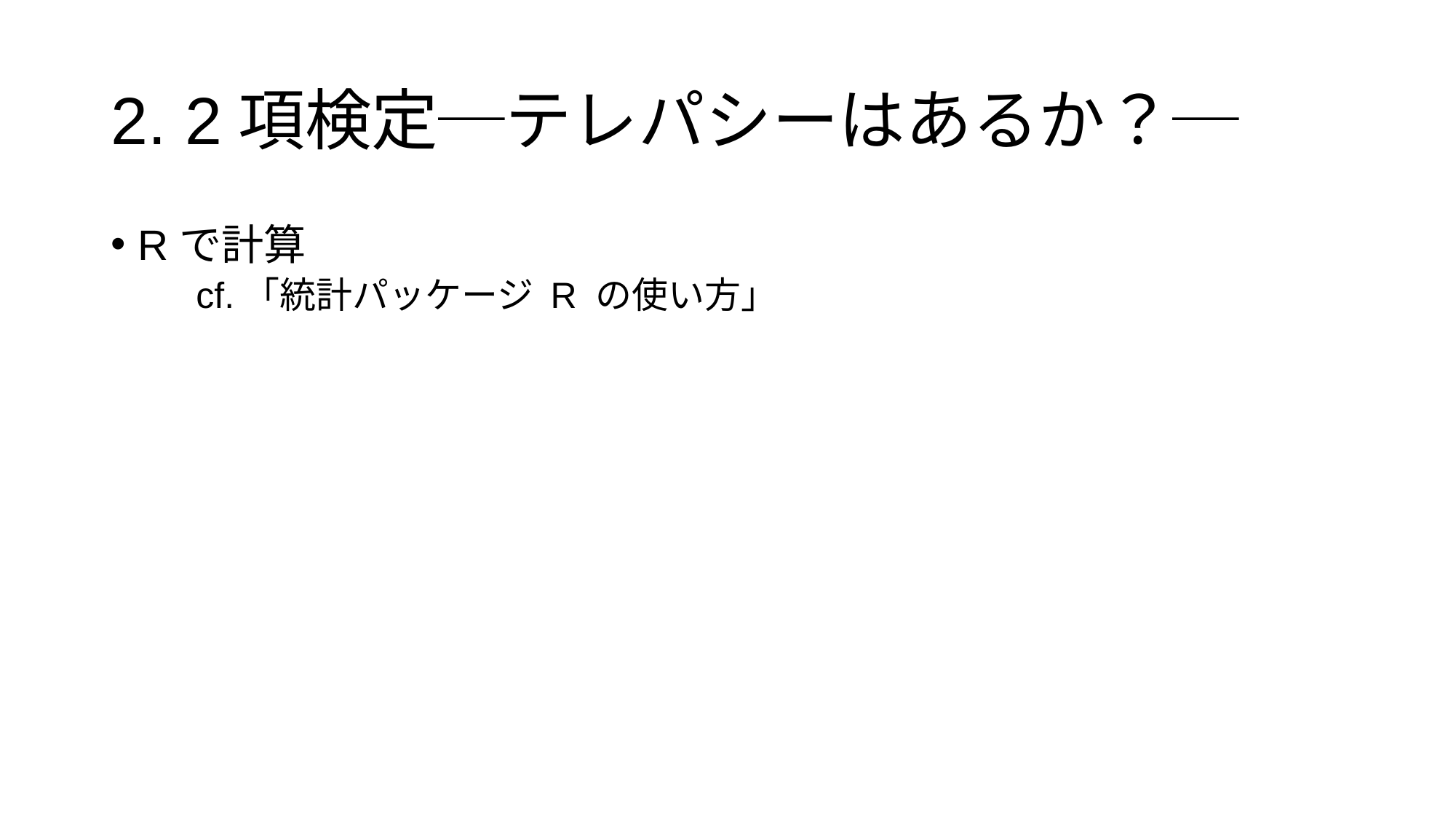

# 2. 2項検定─テレパシーはあるか？─
Rで計算
   cf.「統計パッケージ R の使い方」